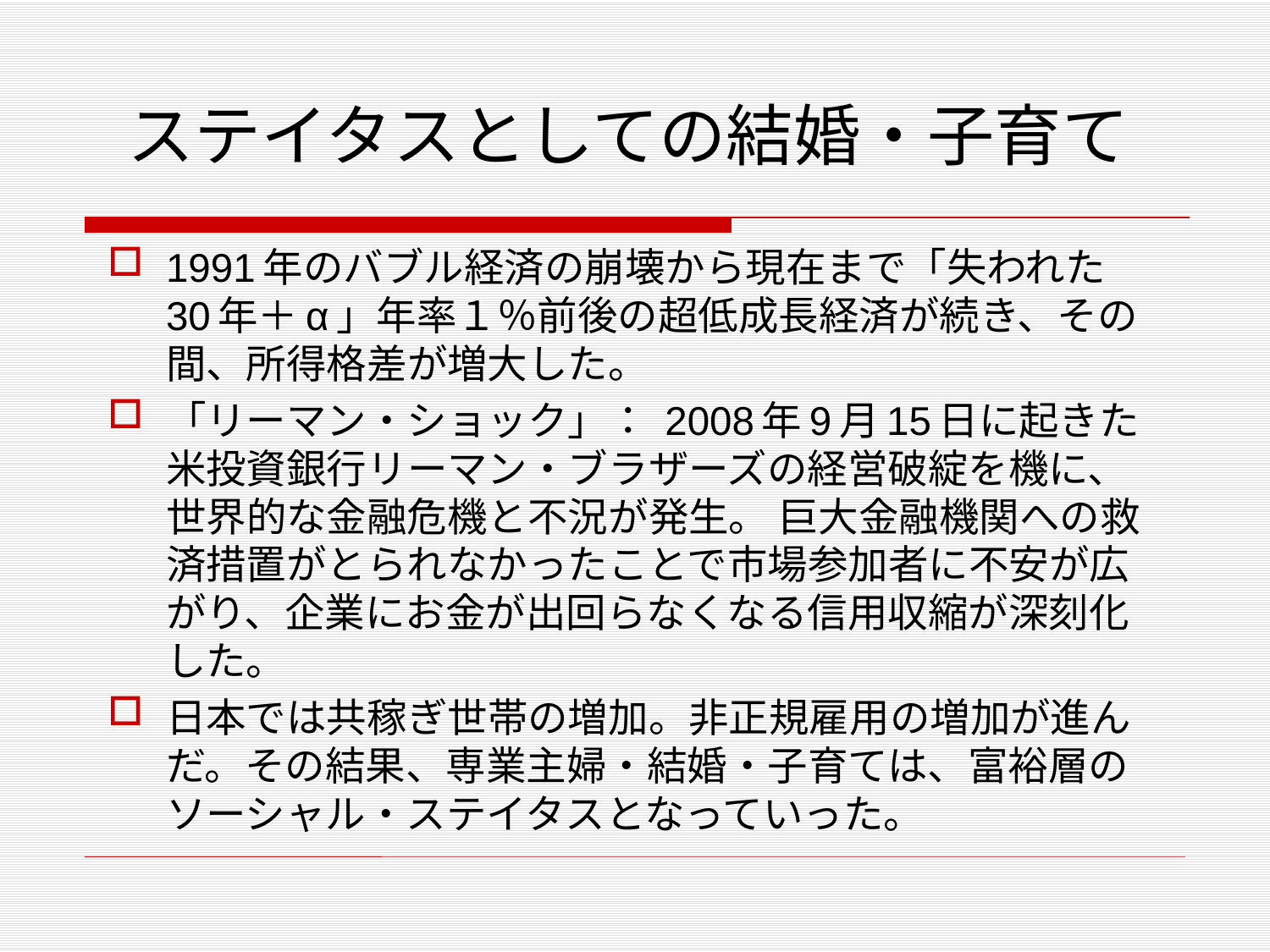

# ステイタスとしての結婚・子育て
1991年のバブル経済の崩壊から現在まで「失われた30年＋α」年率１％前後の超低成長経済が続き、その間、所得格差が増大した。
「リーマン・ショック」： 2008年9月15日に起きた米投資銀行リーマン・ブラザーズの経営破綻を機に、世界的な金融危機と不況が発生。 巨大金融機関への救済措置がとられなかったことで市場参加者に不安が広がり、企業にお金が出回らなくなる信用収縮が深刻化した。
日本では共稼ぎ世帯の増加。非正規雇用の増加が進んだ。その結果、専業主婦・結婚・子育ては、富裕層のソーシャル・ステイタスとなっていった。